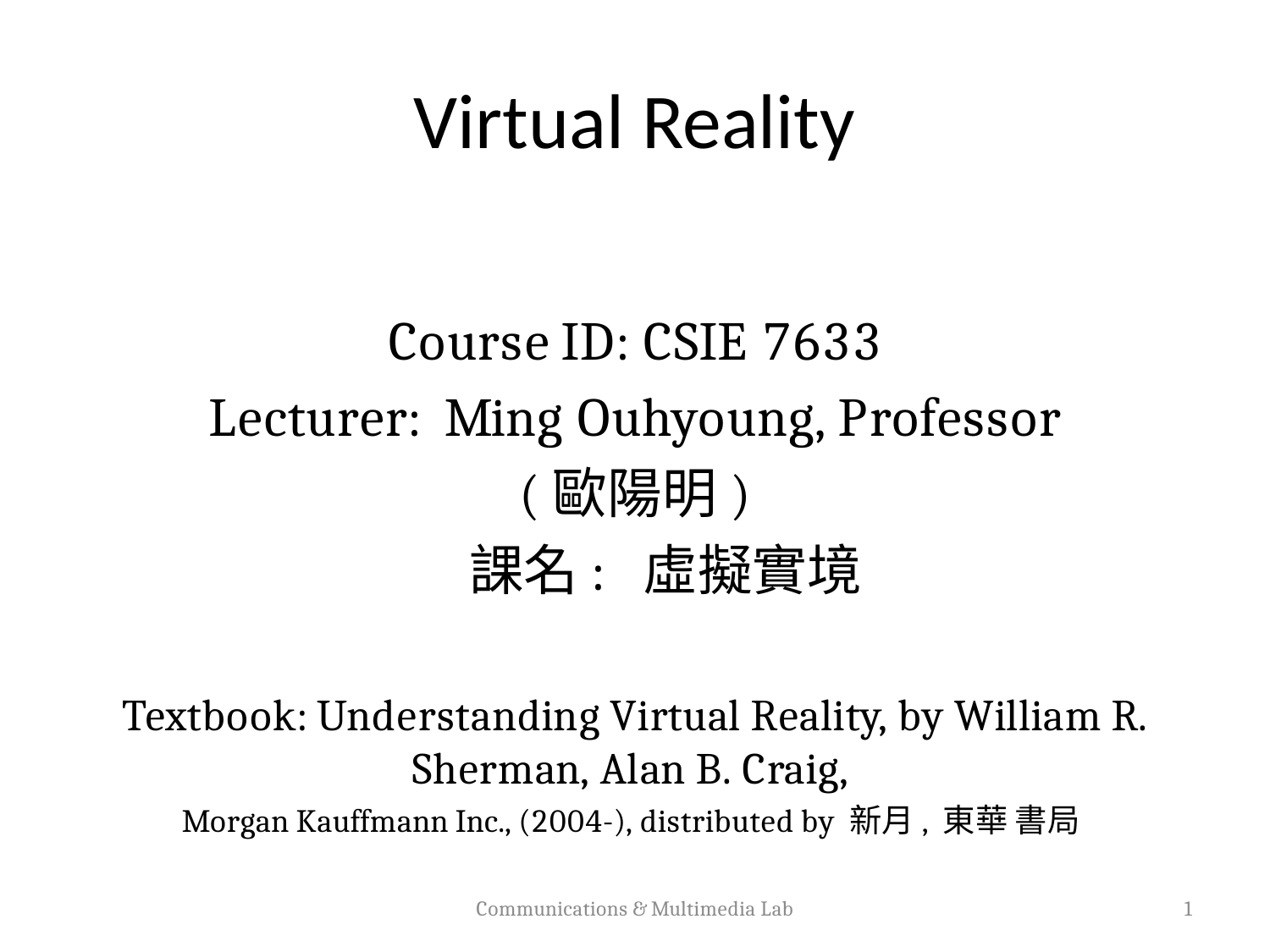

# Virtual Reality

Course ID: CSIE 7633
Lecturer:  Ming Ouhyoung, Professor
(歐陽明)
    課名:  虛擬實境

Textbook: Understanding Virtual Reality, by William R. Sherman, Alan B. Craig,
Morgan Kauffmann Inc., (2004-), distributed by 新月, 東華 書局
Communications & Multimedia Lab
1